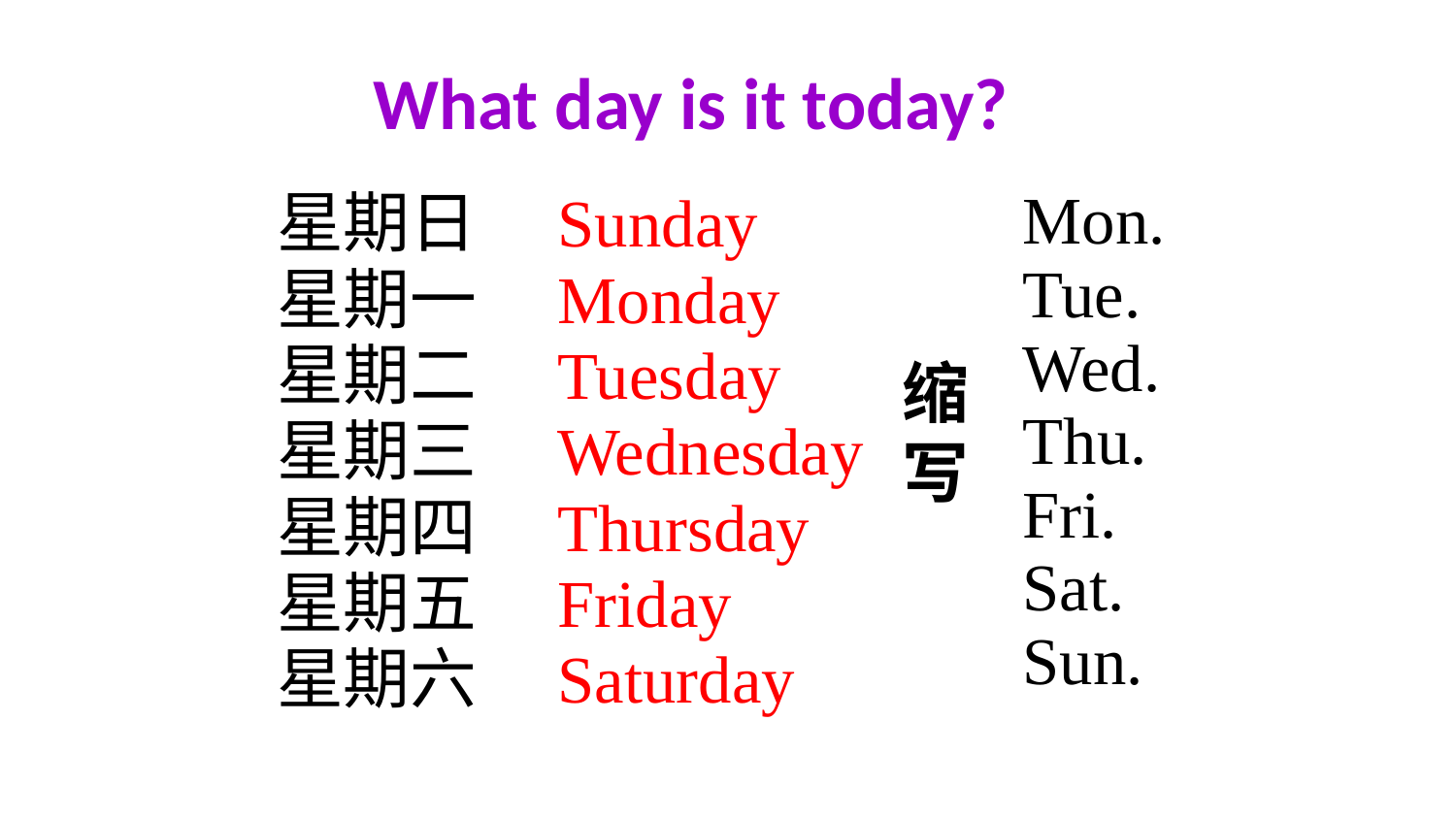

What day is it today?
星期日
星期一
星期二
星期三
星期四
星期五
星期六
Sunday
Monday
Tuesday
Wednesday
Thursday
Friday
Saturday
Mon.
Tue.
Wed.
Thu.
Fri.
Sat.
Sun.

缩
写